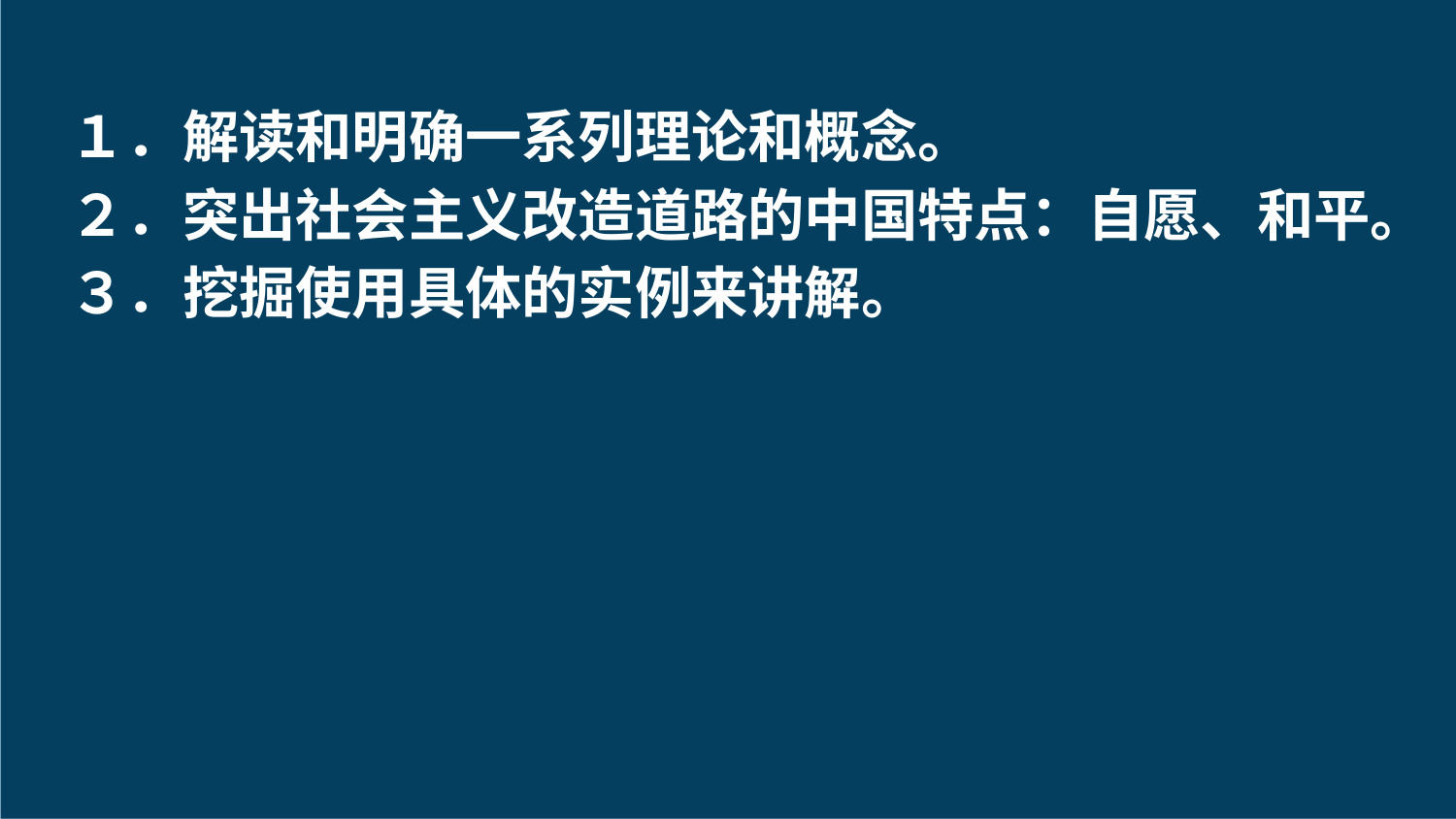

１．解读和明确一系列理论和概念。
２．突出社会主义改造道路的中国特点：自愿、和平。
３．挖掘使用具体的实例来讲解。